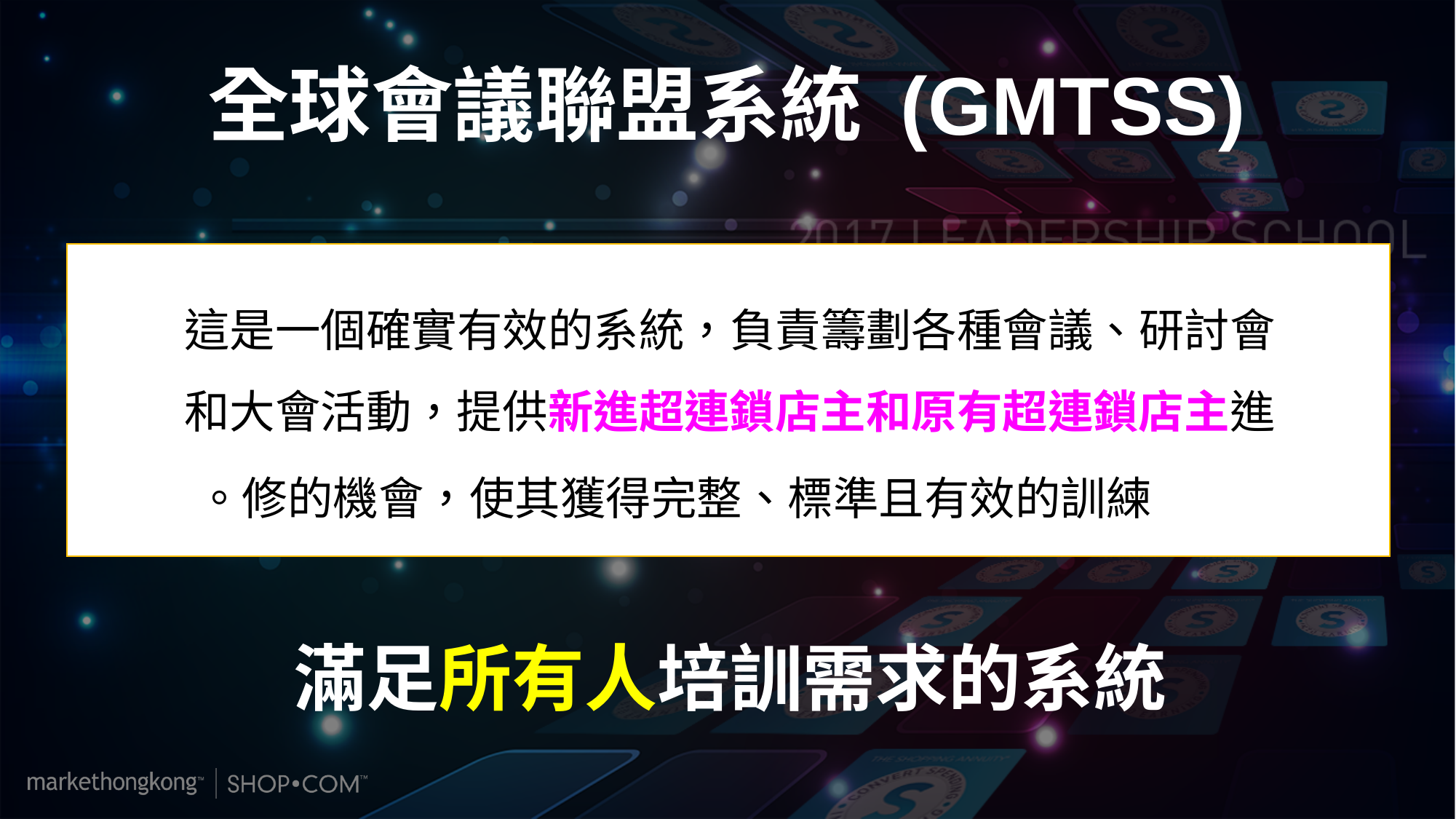

# 全球會議聯盟系統 (GMTSS)

這是一個確實有效的系統，負責籌劃各種會議、研討會和大會活動，提供新進超連鎖店主和原有超連鎖店主進修的機會，使其獲得完整、標準且有效的訓練。
滿足所有人培訓需求的系統